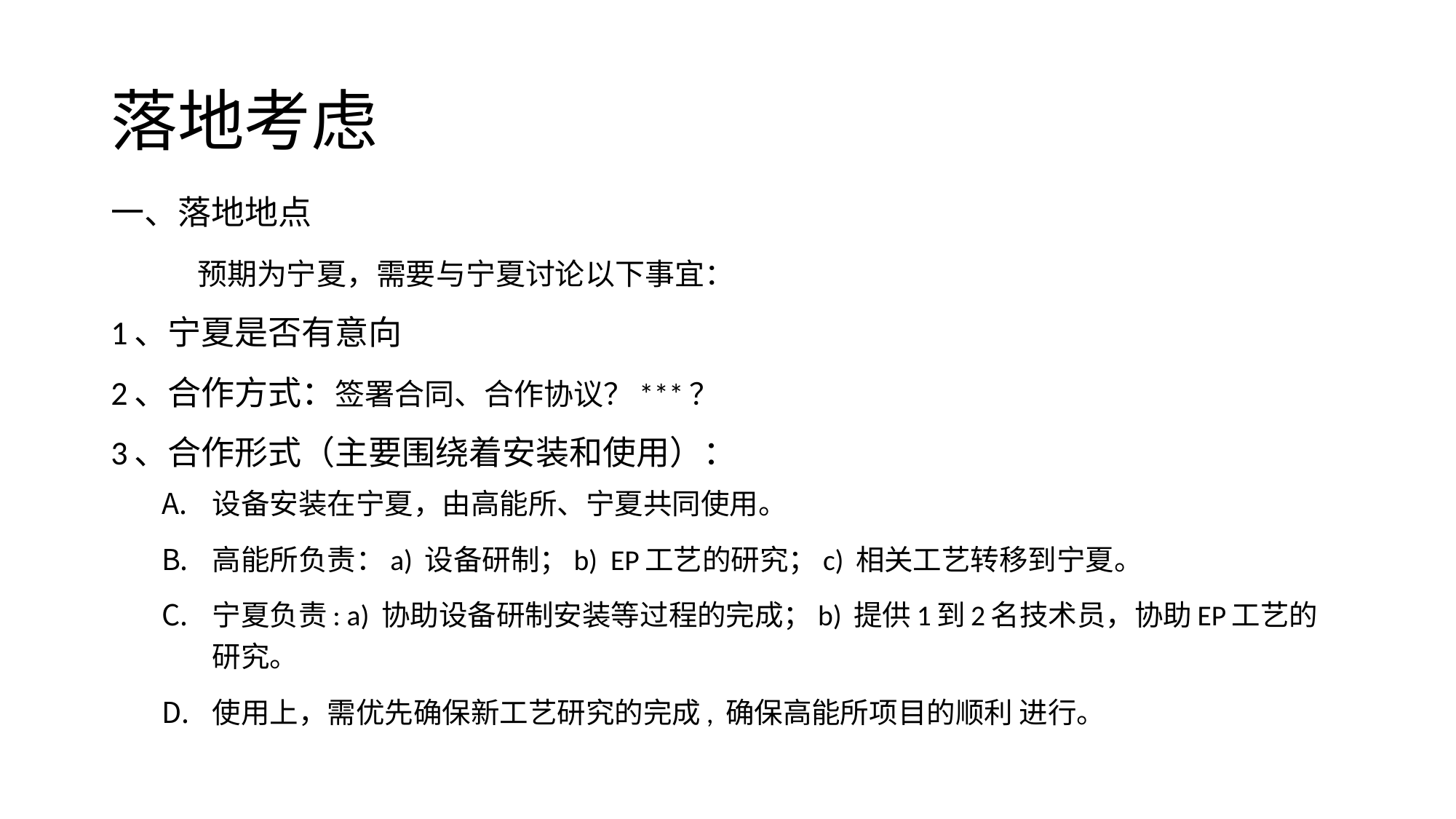

# 落地考虑
一、落地地点
	预期为宁夏，需要与宁夏讨论以下事宜：
1、宁夏是否有意向
2、合作方式：签署合同、合作协议？***？
3、合作形式（主要围绕着安装和使用）：
设备安装在宁夏，由高能所、宁夏共同使用。
高能所负责：a) 设备研制；b)  EP工艺的研究；c) 相关工艺转移到宁夏。
宁夏负责: a) 协助设备研制安装等过程的完成；b) 提供1到2名技术员，协助EP工艺的研究。
使用上，需优先确保新工艺研究的完成, 确保高能所项目的顺利 进行。